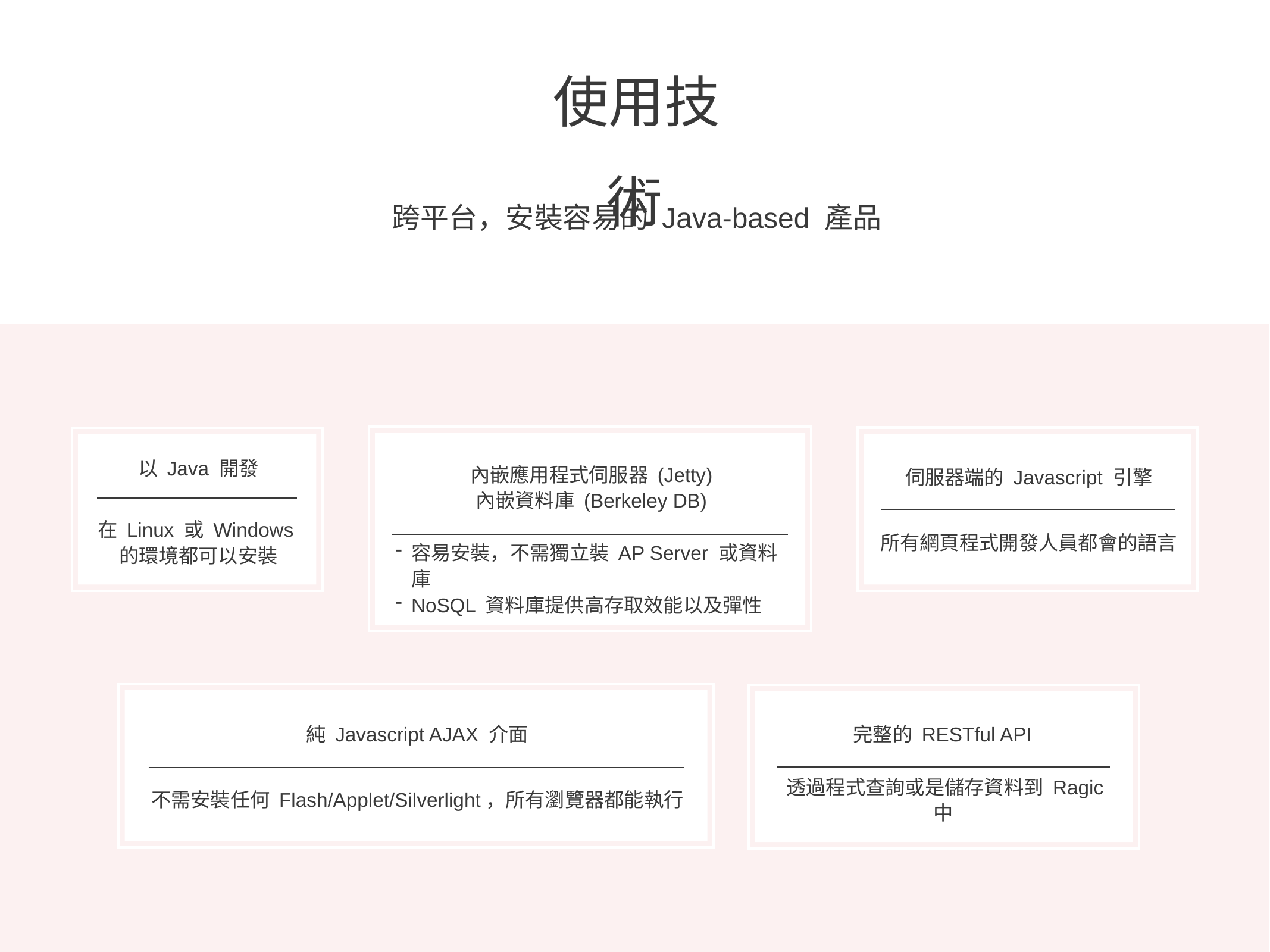

使用技術
跨平台，安裝容易的 Java-based 產品

以 Java 開發
內嵌應用程式伺服器 (Jetty)
內嵌資料庫 (Berkeley DB)
伺服器端的 Javascript 引擎

在 Linux 或 Windows
的環境都可以安裝

所有網頁程式開發人員都會的語言

容易安裝，不需獨立裝 AP Server 或資料庫
NoSQL 資料庫提供高存取效能以及彈性

純 Javascript AJAX 介面
完整的 RESTful API

不需安裝任何 Flash/Applet/Silverlight，所有瀏覽器都能執行
透過程式查詢或是儲存資料到 Ragic 中